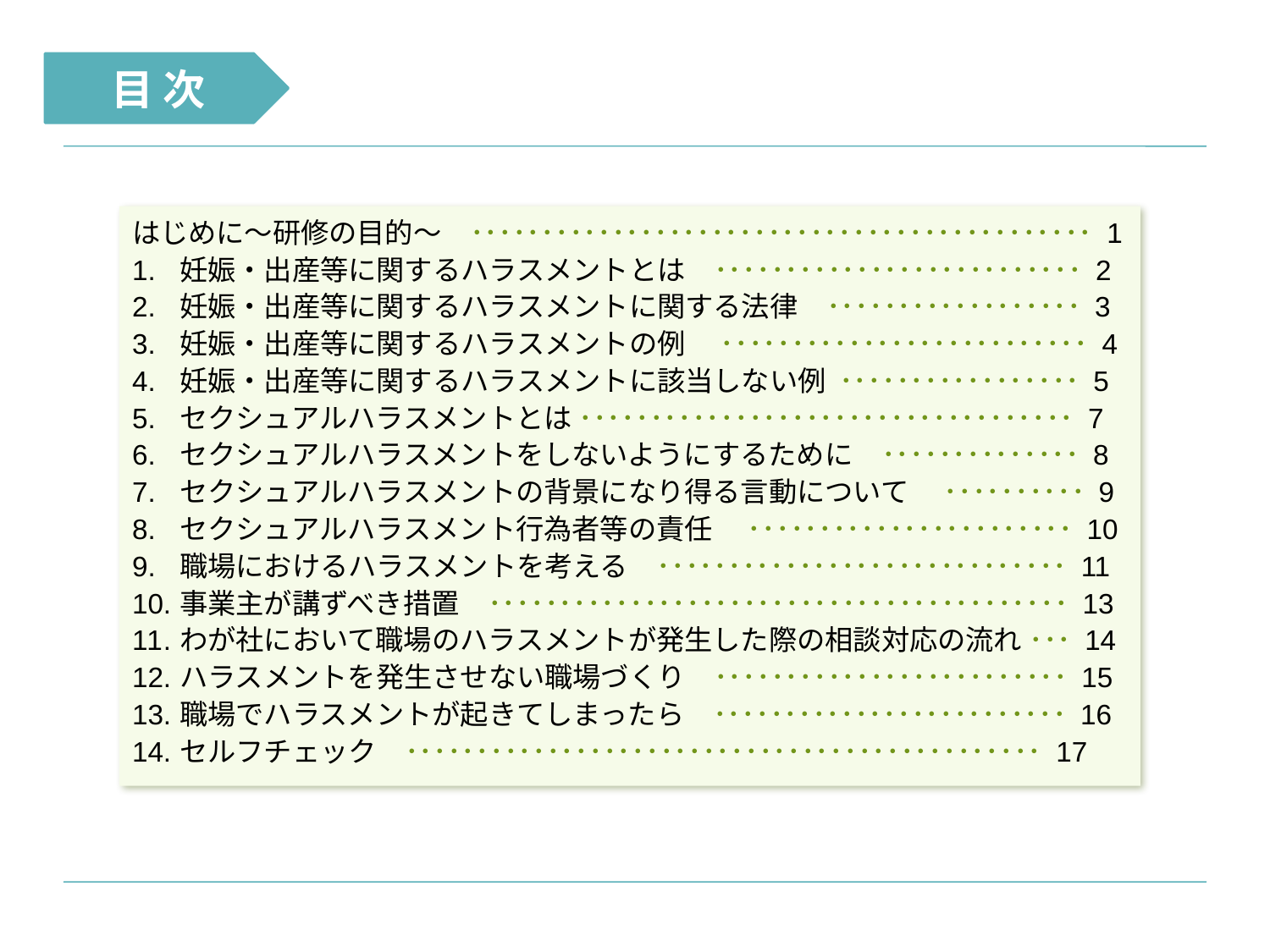

目 次

はじめに～研修の目的～　････････････････････････････････････････････ 1
妊娠・出産等に関するハラスメントとは　･･････････････････････････ 2
妊娠・出産等に関するハラスメントに関する法律　･･････････････････ 3
妊娠・出産等に関するハラスメントの例　 ･･････････････････････････ 4
妊娠・出産等に関するハラスメントに該当しない例  ･････････････････ 5
セクシュアルハラスメントとは ･･･････････････････････････････････ 7
セクシュアルハラスメントをしないようにするために　･･････････････ 8
セクシュアルハラスメントの背景になり得る言動について　 ･･････････ 9
セクシュアルハラスメント行為者等の責任　 ･･･････････････････････ 10
職場におけるハラスメントを考える　･････････････････････････････ 11
事業主が講ずべき措置　･････････････････････････････････････････ 13
わが社において職場のハラスメントが発生した際の相談対応の流れ ･･･ 14
ハラスメントを発生させない職場づくり　･････････････････････････ 15
職場でハラスメントが起きてしまったら　･････････････････････････ 16
セルフチェック　･････････････････････････････････････････････ 17